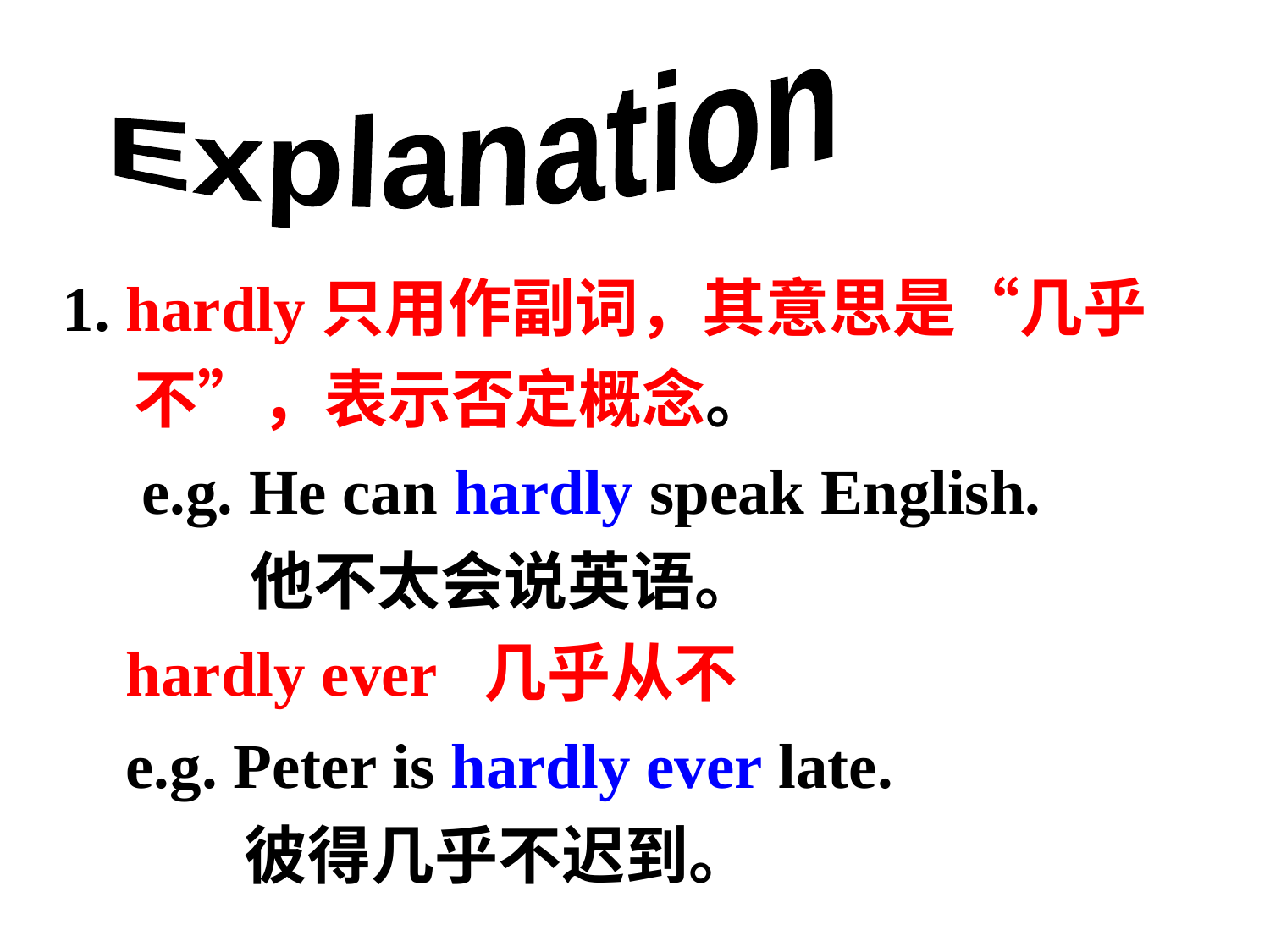

Explanation
1. hardly只用作副词，其意思是“几乎不”，表示否定概念。
     e.g. He can hardly speak English.
            他不太会说英语。
    hardly ever  几乎从不
    e.g. Peter is hardly ever late.
      彼得几乎不迟到。